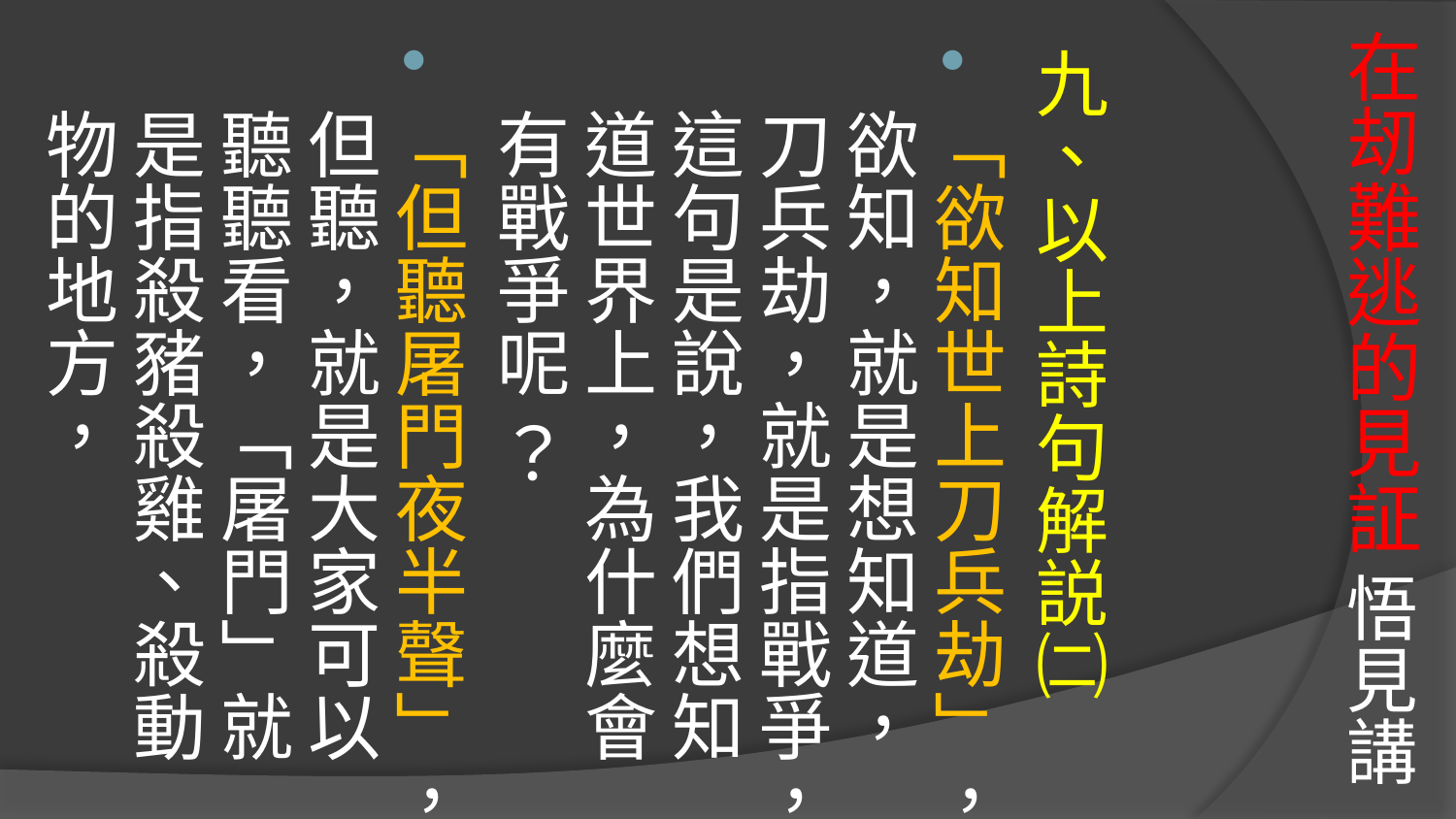

# 在刼難逃的見証 悟見講
九、以上詩句解説㈡
「欲知世上刀兵劫」，欲知，就是想知道，刀兵劫，就是指戰爭，這句是說，我們想知道世界上，為什麼會有戰爭呢 ？
「但聽屠門夜半聲」，但聽，就是大家可以聽聽看，「屠門」就是指殺豬殺雞、殺動物的地方，